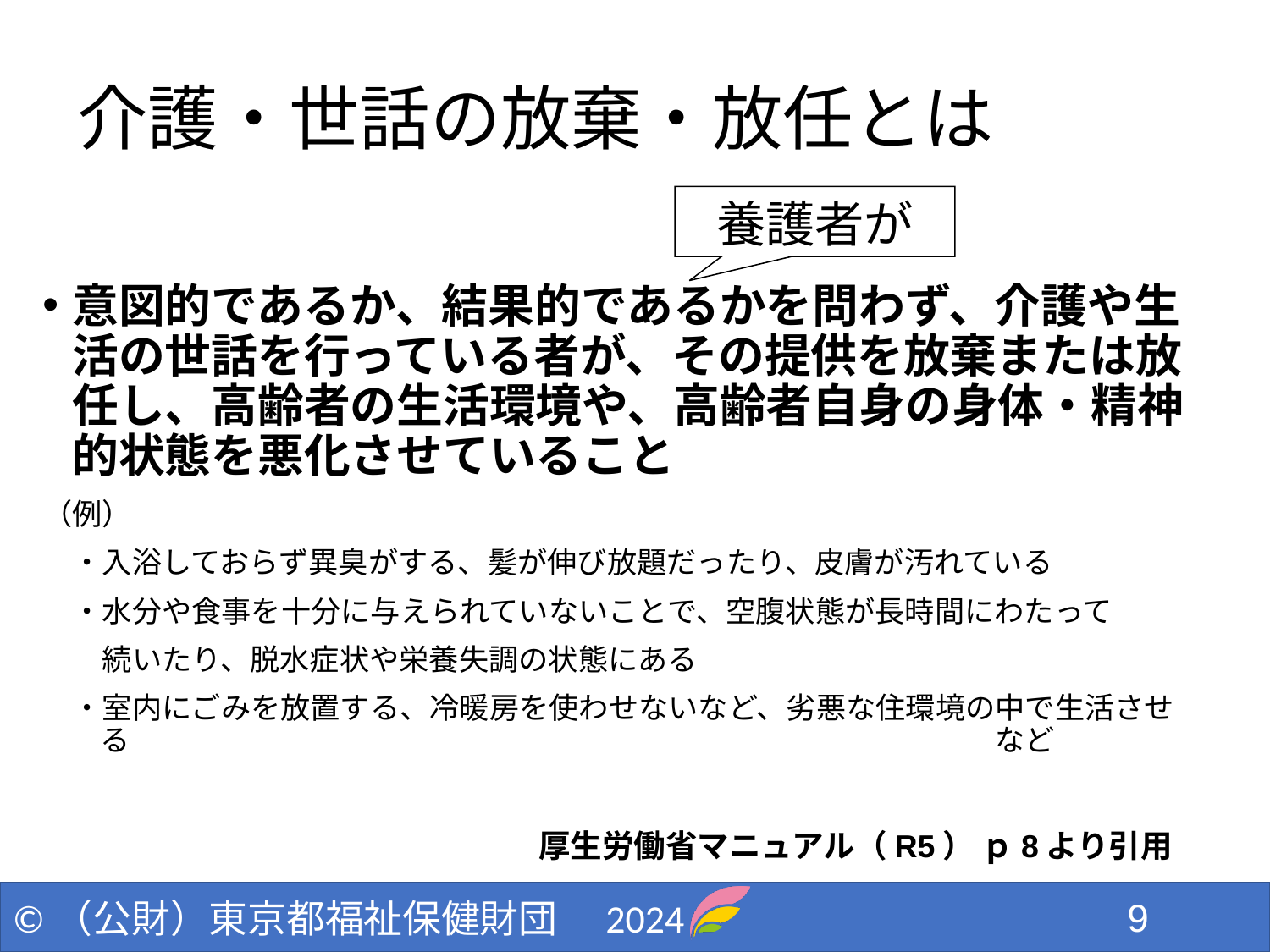

# 介護・世話の放棄・放任とは
養護者が
意図的であるか、結果的であるかを問わず、介護や生活の世話を行っている者が、その提供を放棄または放任し、高齢者の生活環境や、高齢者自身の身体・精神的状態を悪化させていること
（例）
　・入浴しておらず異臭がする、髪が伸び放題だったり、皮膚が汚れている
　・水分や食事を十分に与えられていないことで、空腹状態が長時間にわたって
　　続いたり、脱水症状や栄養失調の状態にある
　・室内にごみを放置する、冷暖房を使わせないなど、劣悪な住環境の中で生活させる　　　　　　　　　　　　　　　　　　　　　　　　　　　　　など

厚生労働省マニュアル（R5） ｐ8より引用